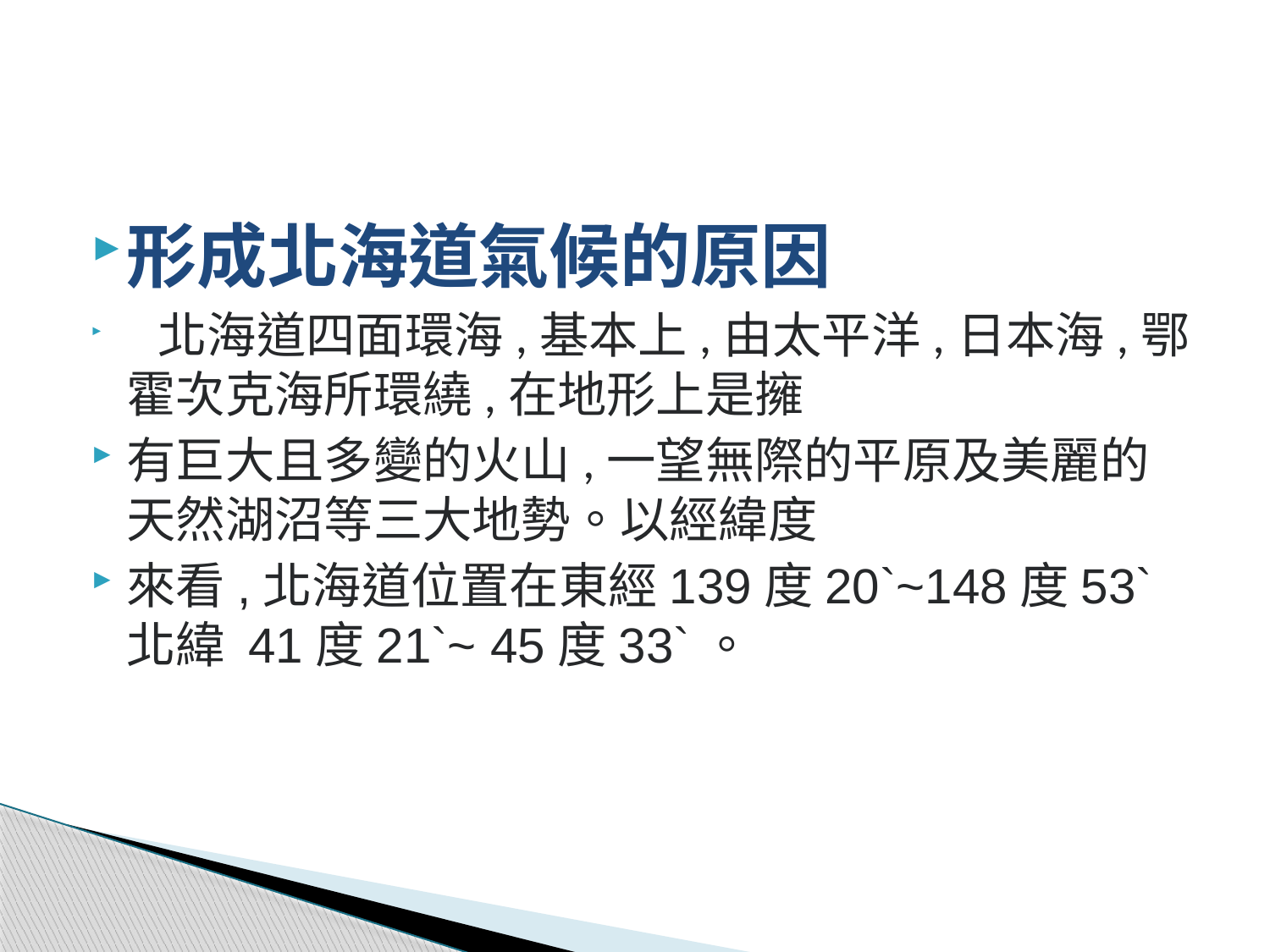

#
形成北海道氣候的原因
    北海道四面環海,基本上,由太平洋,日本海,鄂霍次克海所環繞,在地形上是擁
有巨大且多變的火山,一望無際的平原及美麗的天然湖沼等三大地勢。以經緯度
來看,北海道位置在東經139度20`~148度53`北緯 41度21`~ 45度33`。